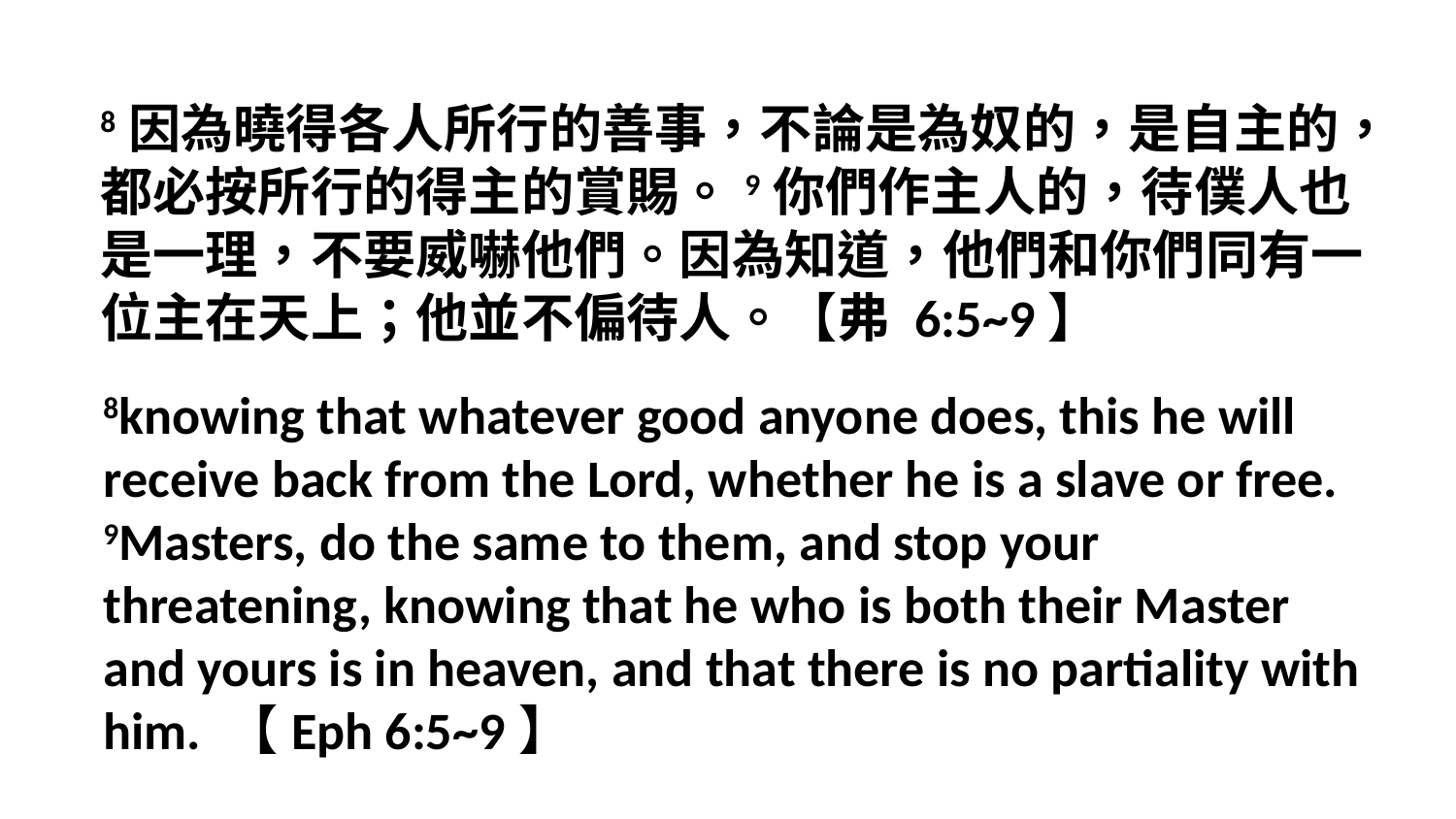

8因為曉得各人所行的善事，不論是為奴的，是自主的，都必按所行的得主的賞賜。9你們作主人的，待僕人也是一理，不要威嚇他們。因為知道，他們和你們同有一位主在天上；他並不偏待人。【弗 6:5~9】
8knowing that whatever good anyone does, this he will receive back from the Lord, whether he is a slave or free. 9Masters, do the same to them, and stop your threatening, knowing that he who is both their Master and yours is in heaven, and that there is no partiality with him. 【Eph 6:5~9】